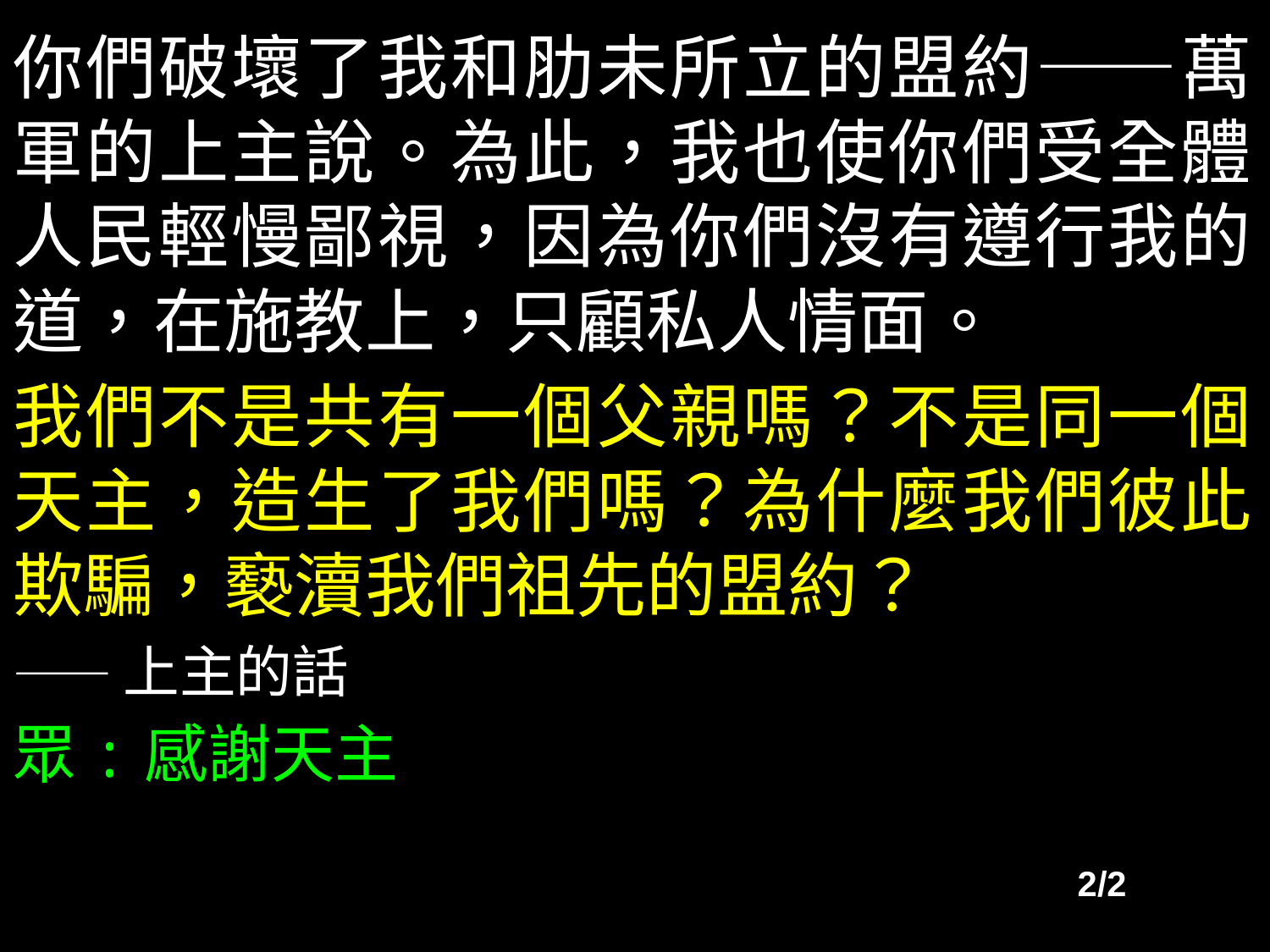

你們破壞了我和肋未所立的盟約——萬軍的上主說。為此，我也使你們受全體人民輕慢鄙視，因為你們沒有遵行我的道，在施教上，只顧私人情面。
我們不是共有一個父親嗎？不是同一個天主，造生了我們嗎？為什麼我們彼此欺騙，褻瀆我們祖先的盟約？
——上主的話
眾:感謝天主

2/2